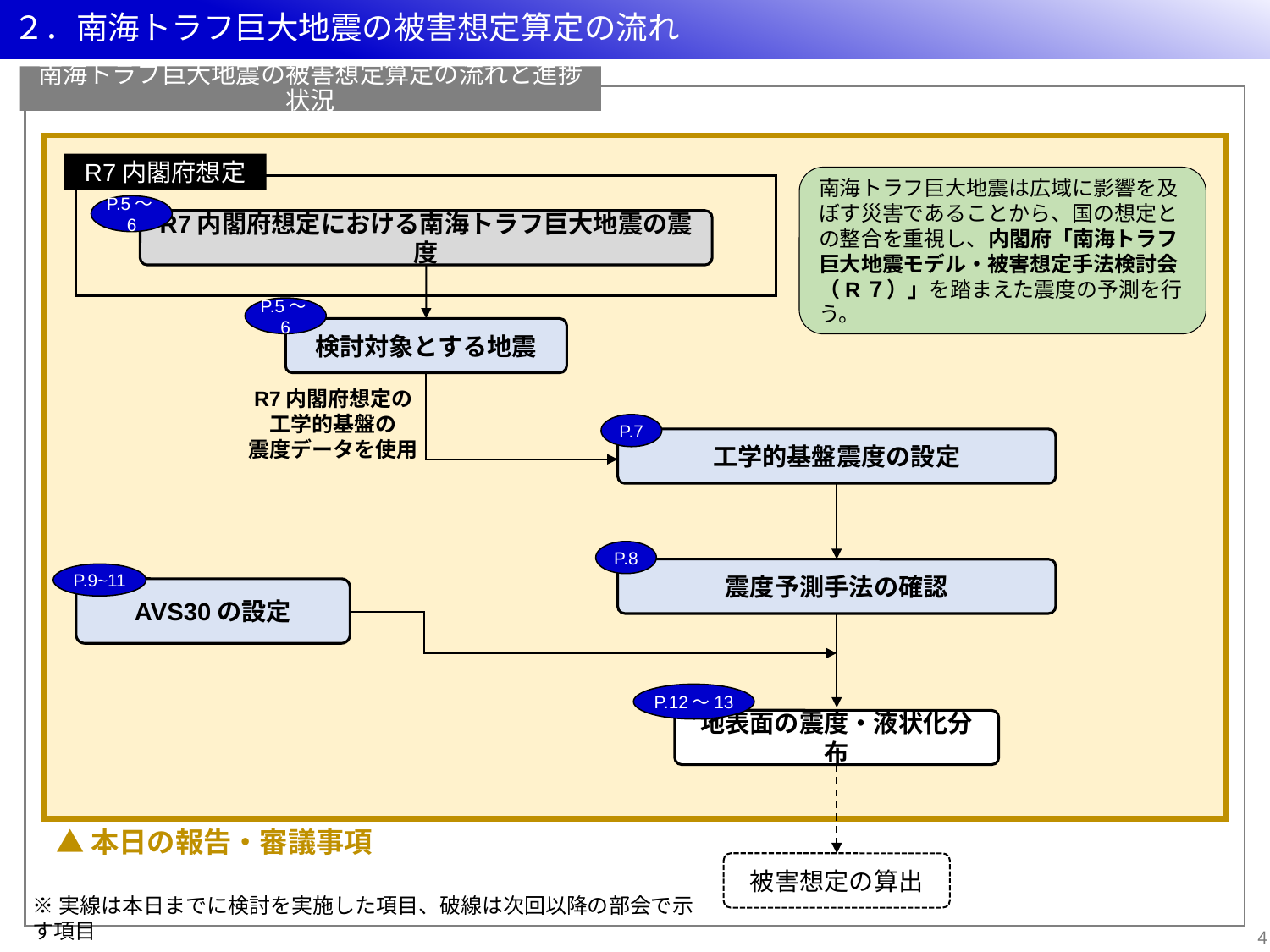

# ２．南海トラフ巨大地震の被害想定算定の流れ
南海トラフ巨大地震の被害想定算定の流れと進捗状況

R7内閣府想定
南海トラフ巨大地震は広域に影響を及ぼす災害であることから、国の想定との整合を重視し、内閣府「南海トラフ巨大地震モデル・被害想定手法検討会（R７）」を踏まえた震度の予測を行う。

P.5～6
R7内閣府想定における南海トラフ巨大地震の震度
P.5～6
検討対象とする地震

R7内閣府想定の
工学的基盤の
震度データを使用
P.7
工学的基盤震度の設定
P.8
震度予測手法の確認
P.9~11
AVS30の設定

P.12～13
地表面の震度・液状化分布
▲本日の報告・審議事項
被害想定の算出
※実線は本日までに検討を実施した項目、破線は次回以降の部会で示す項目
4